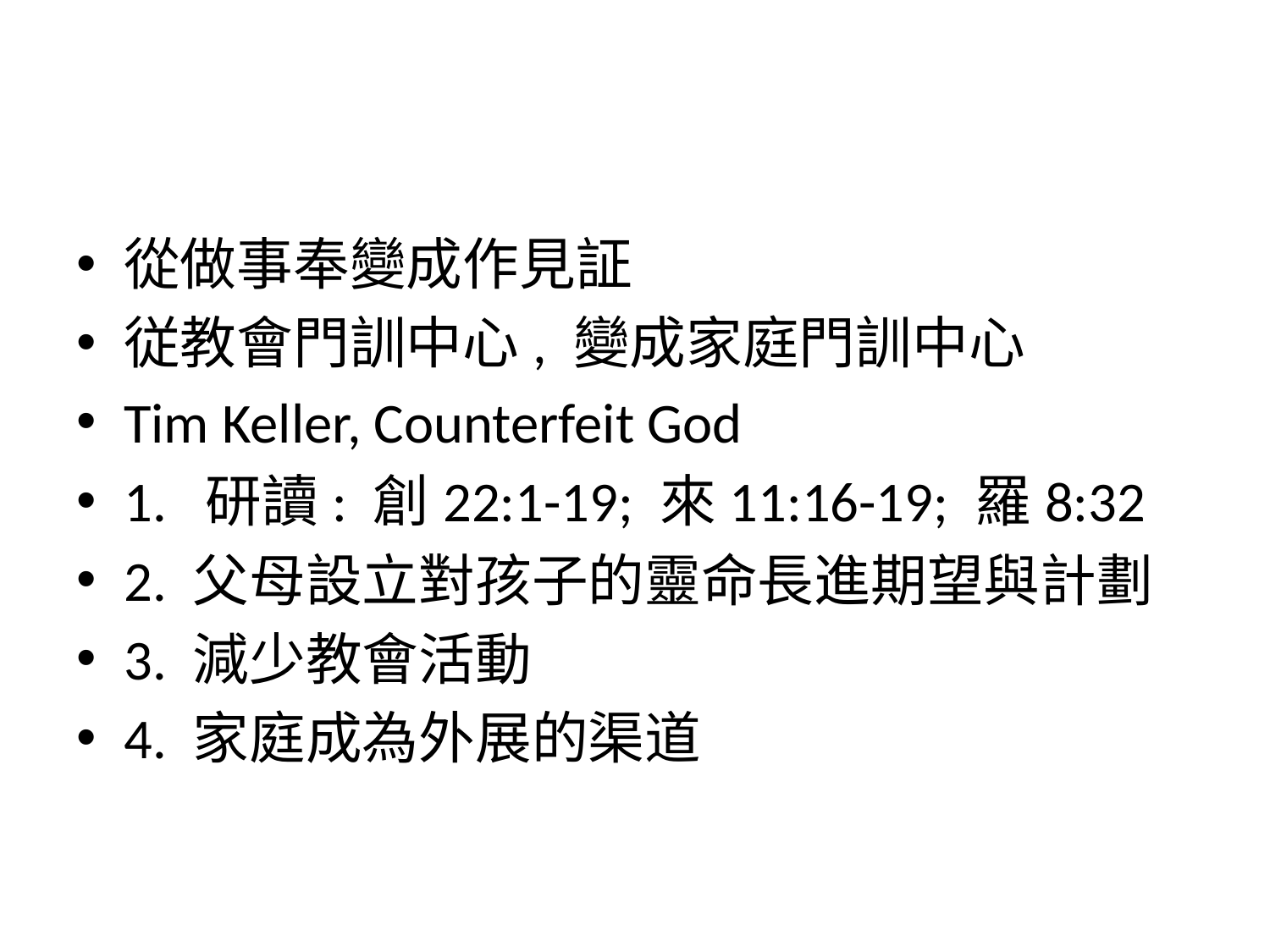

#
從做事奉變成作見証
従教會門訓中心, 變成家庭門訓中心
Tim Keller, Counterfeit God
1.  研讀: 創22:1-19; 來11:16-19; 羅8:32
2. 父母設立對孩子的靈命長進期望與計劃
3. 減少教會活動
4. 家庭成為外展的渠道